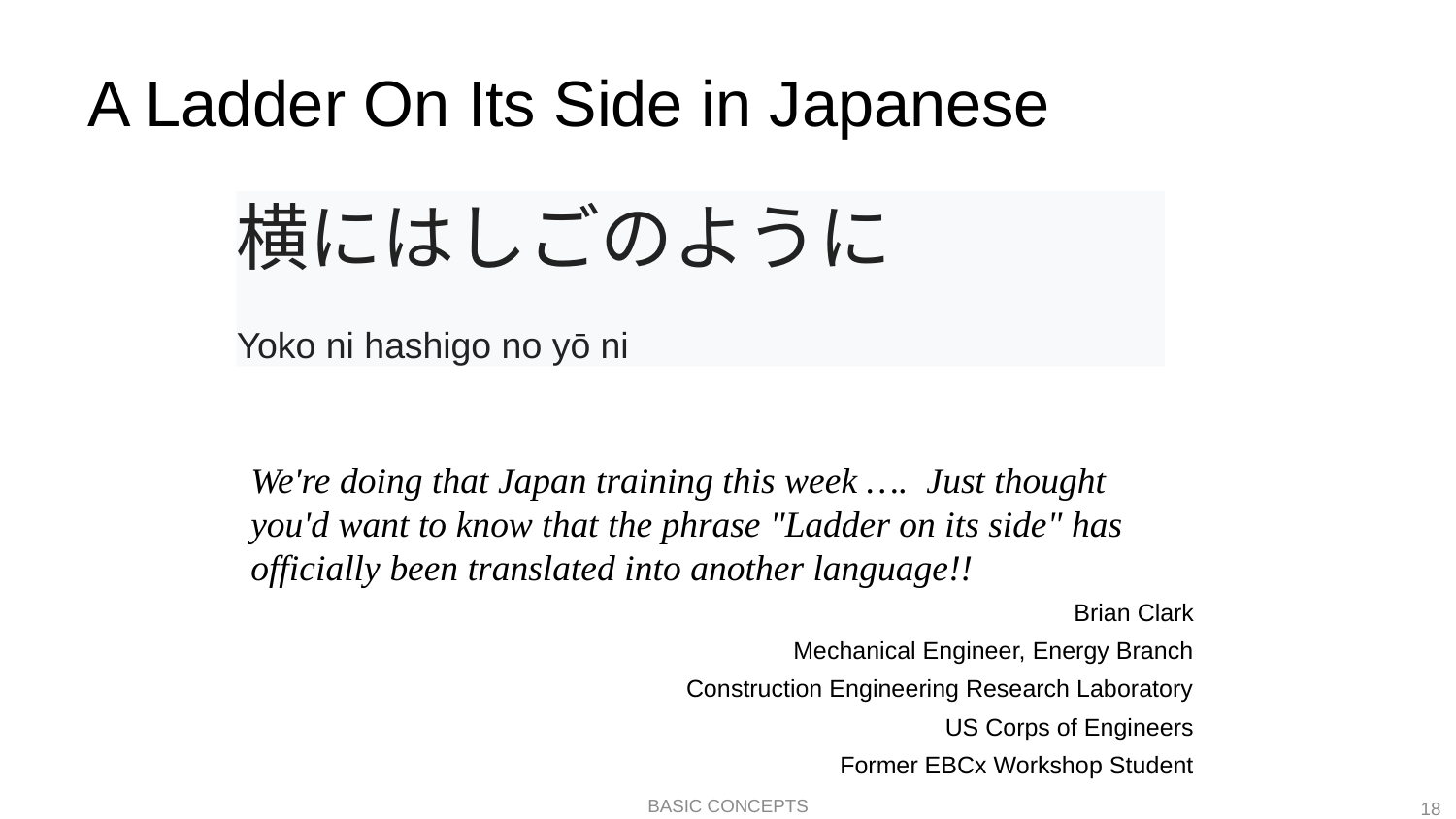

# A Ladder On Its Side in Japanese
横にはしごのように

Yoko ni hashigo no yō ni
We're doing that Japan training this week ….  Just thought you'd want to know that the phrase "Ladder on its side" has officially been translated into another language!!
Brian Clark
Mechanical Engineer, Energy Branch
Construction Engineering Research Laboratory
US Corps of Engineers
Former EBCx Workshop Student
Basic Concepts
18